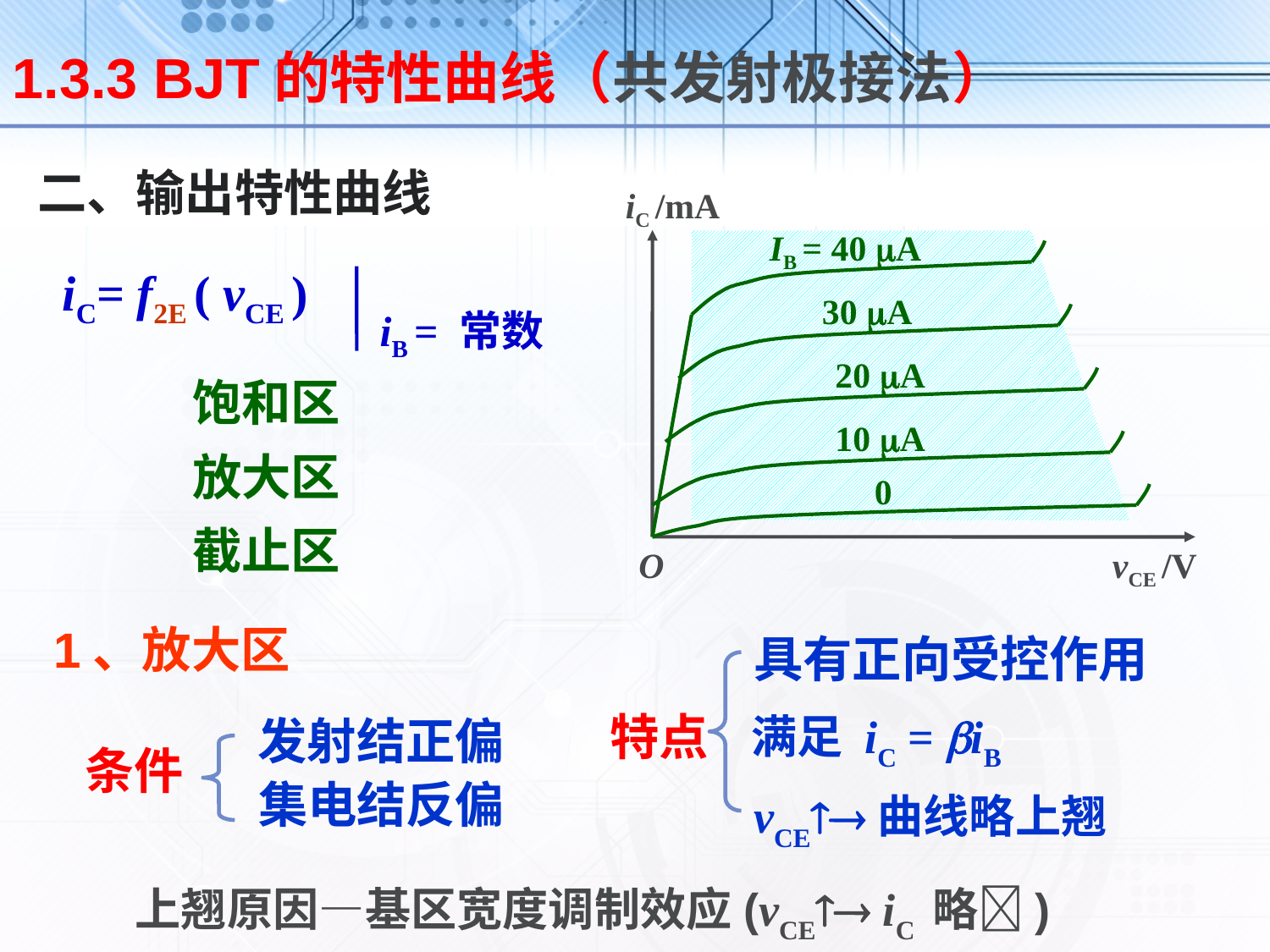

1.3.3 BJT的特性曲线（共发射极接法）

二、输出特性曲线
iC /mA
IB = 40 μA

30 μA

20 μA

10 μA

0

O

vCE /V

iC= f2E ( vCE )

iB = 常数
饱和区放大区截止区
1、放大区
具有正向受控作用

满足 iC = βiB
vCE↑→曲线略上翘
特点
发射结正偏

集电结反偏
条件
上翘原因—基区宽度调制效应(vCE↑→ iC 略↑)